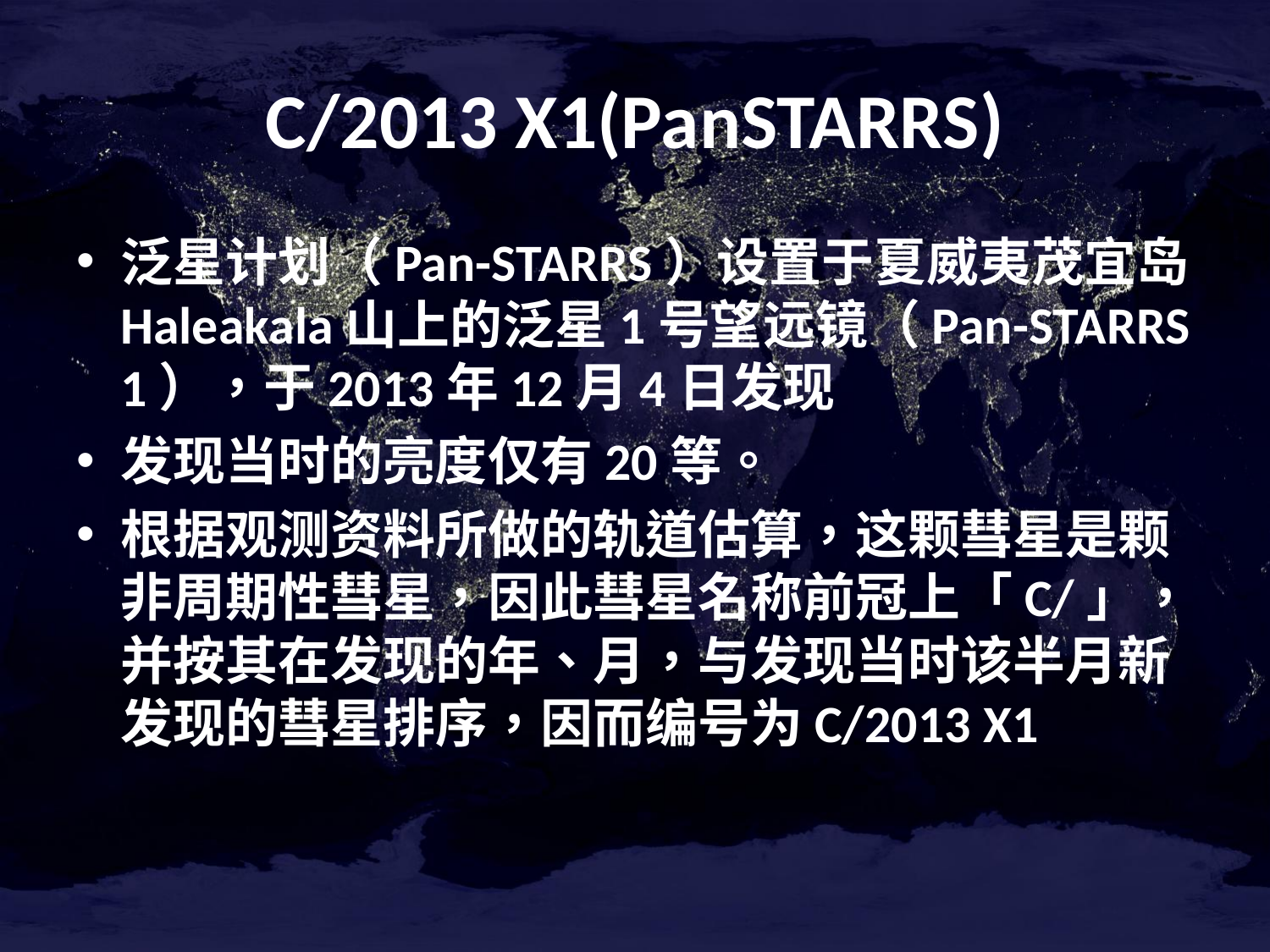

# C/2013 X1(PanSTARRS)
泛星计划（Pan-STARRS）设置于夏威夷茂宜岛Haleakala山上的泛星1号望远镜（Pan-STARRS 1），于2013年12月4日发现
发现当时的亮度仅有20等。
根据观测资料所做的轨道估算，这颗彗星是颗非周期性彗星，因此彗星名称前冠上「C/」，并按其在发现的年、月，与发现当时该半月新发现的彗星排序，因而编号为C/2013 X1